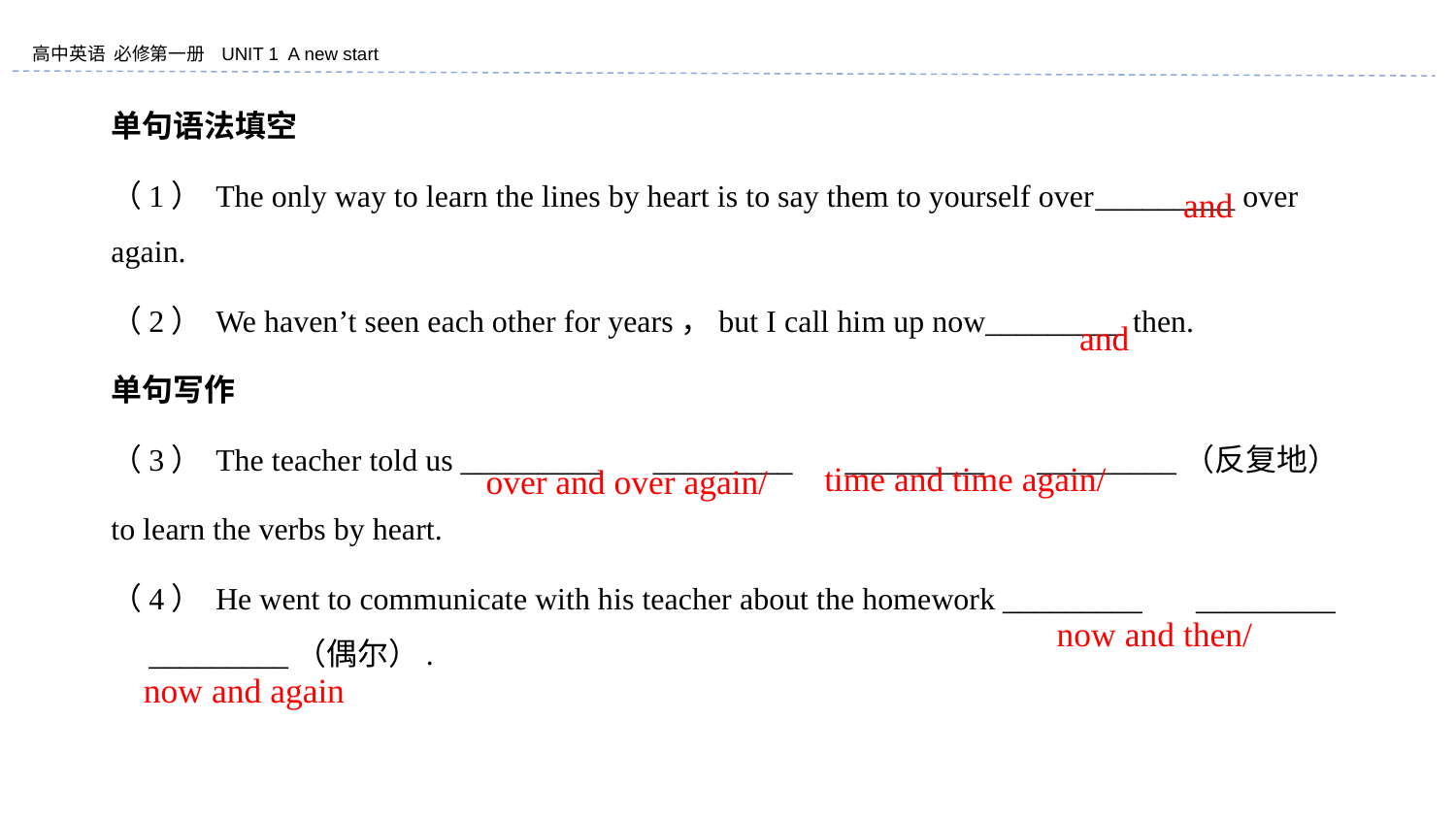

单句语法填空
（1） The only way to learn the lines by heart is to say them to yourself over_________ over again.
（2） We haven’t seen each other for years，but I call him up now_________ then.
单句写作
（3） The teacher told us _________ 　_________ 　_________ 　_________（反复地）
to learn the verbs by heart.
（4） He went to communicate with his teacher about the homework _________ 　_________ 　_________（偶尔）.

and
and
time and time again/
over and over again/
now and then/
now and again